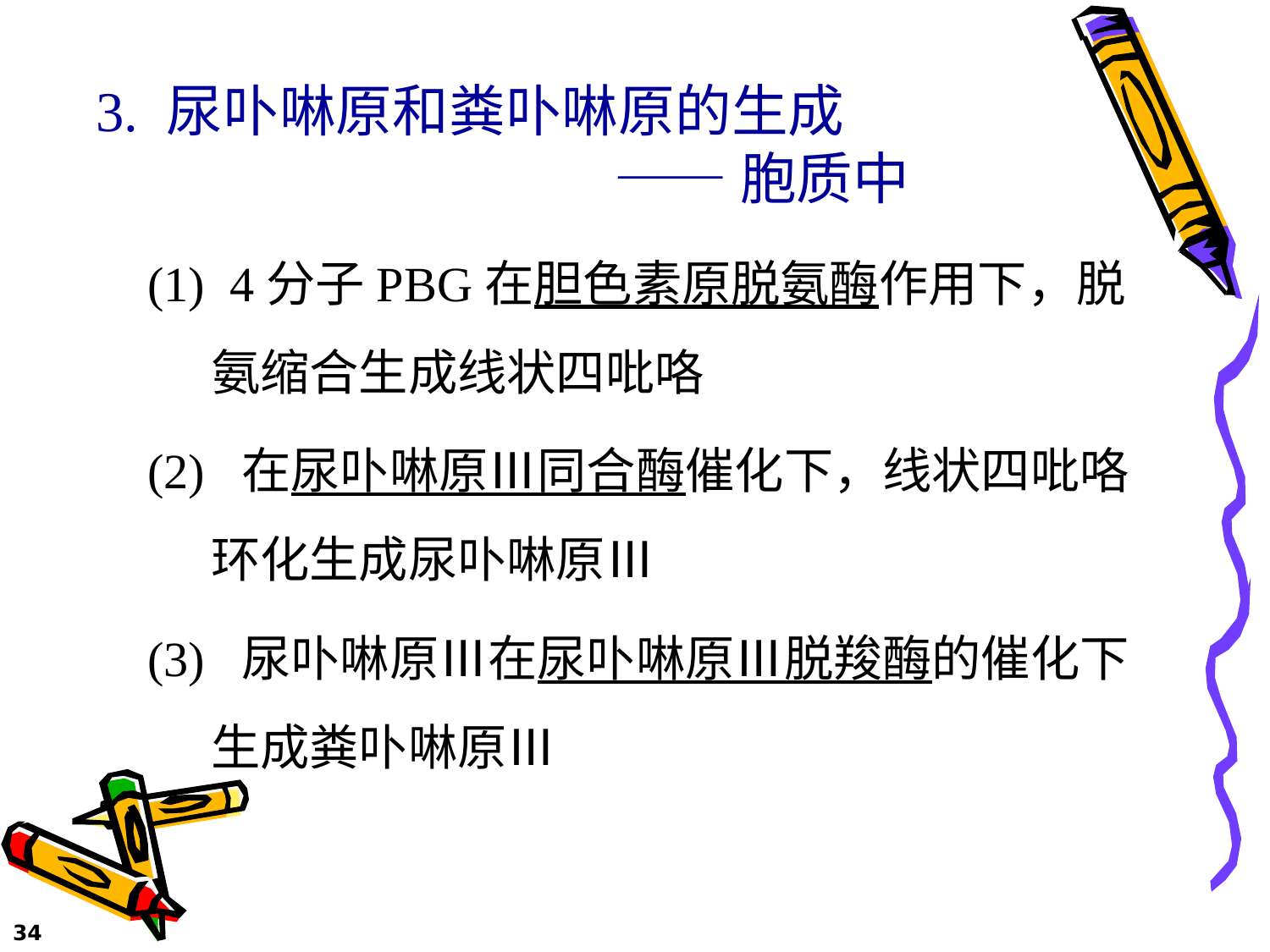

# 3. 尿卟啉原和粪卟啉原的生成 —— 胞质中
(1)  4分子PBG在胆色素原脱氨酶作用下，脱氨缩合生成线状四吡咯
(2)  在尿卟啉原Ⅲ同合酶催化下，线状四吡咯环化生成尿卟啉原Ⅲ
(3)  尿卟啉原Ⅲ在尿卟啉原Ⅲ脱羧酶的催化下生成粪卟啉原Ⅲ
34